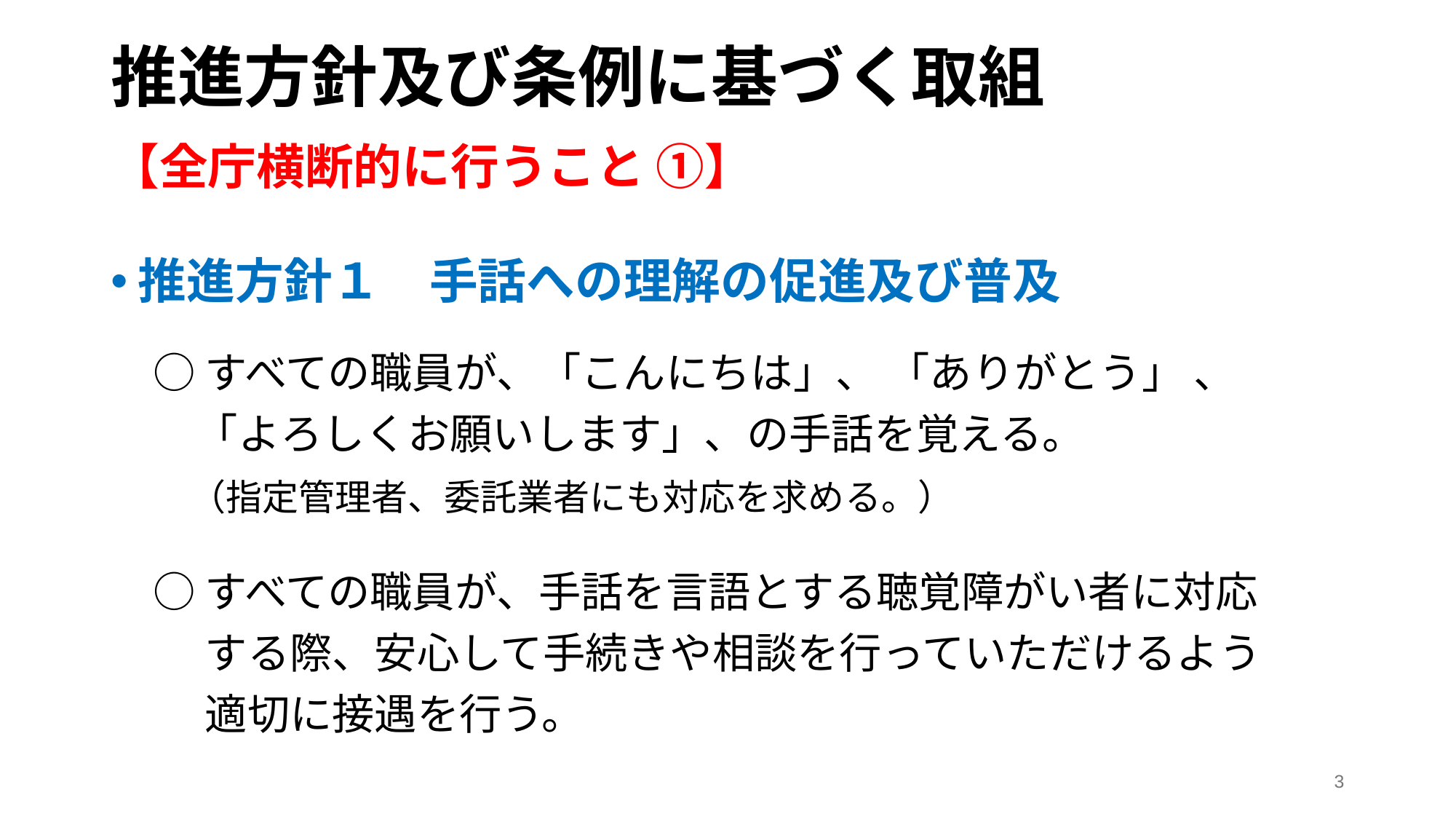

# 推進方針及び条例に基づく取組
【全庁横断的に行うこと ①】
推進方針１　手話への理解の促進及び普及
　○ すべての職員が、「こんにちは」、 「ありがとう」 、
　　「よろしくお願いします」、の手話を覚える。
　　（指定管理者、委託業者にも対応を求める。）
　○ すべての職員が、手話を言語とする聴覚障がい者に対応
　　 する際、安心して手続きや相談を行っていただけるよう
　　 適切に接遇を行う。
3